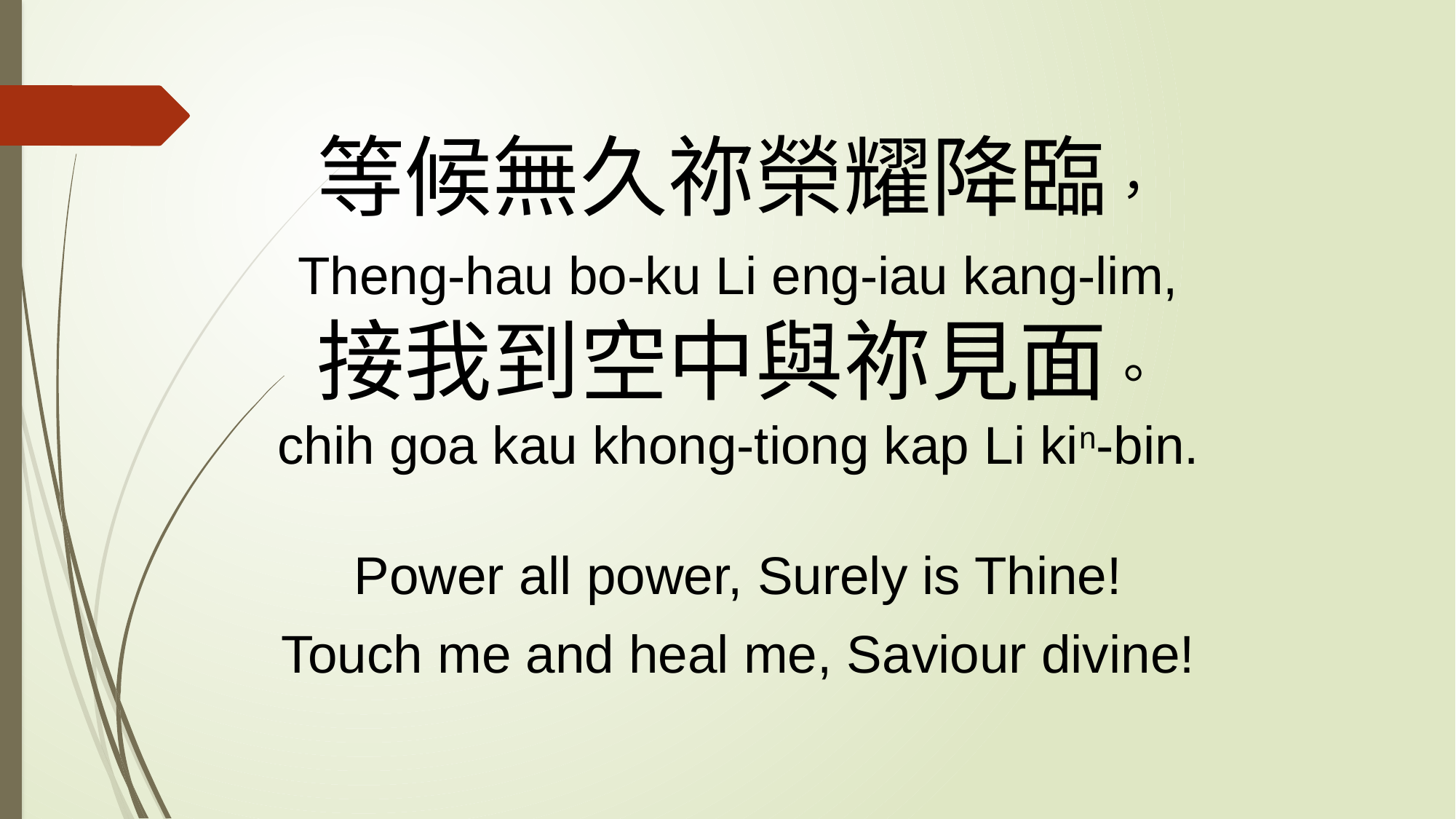

等候無久祢榮耀降臨，
Theng-hau bo-ku Li eng-iau kang-lim,
接我到空中與祢見面。
chih goa kau khong-tiong kap Li kin-bin.
Power all power, Surely is Thine!
Touch me and heal me, Saviour divine!